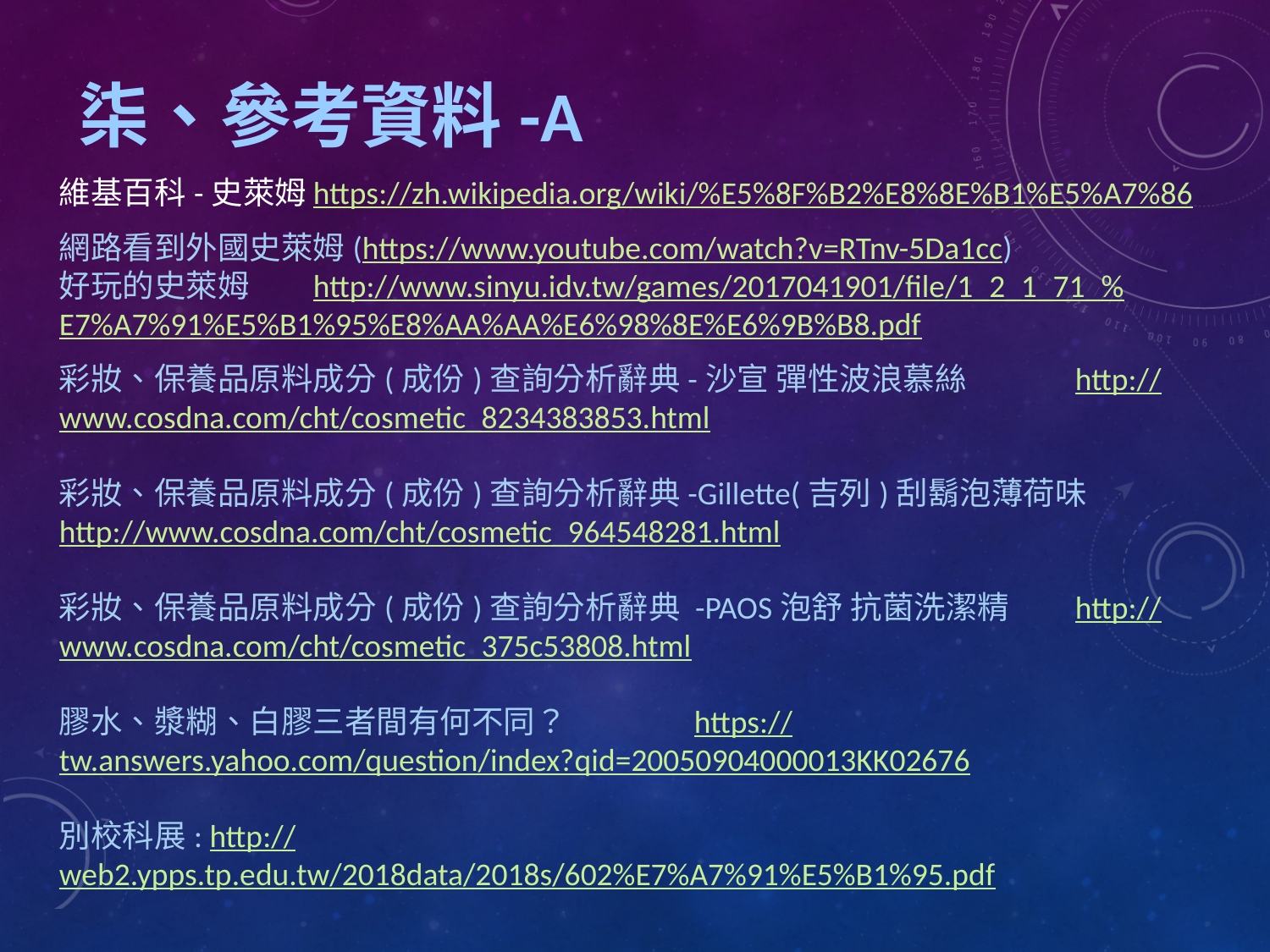

# 柒、參考資料-A
維基百科-史萊姆	https://zh.wikipedia.org/wiki/%E5%8F%B2%E8%8E%B1%E5%A7%86

網路看到外國史萊姆(https://www.youtube.com/watch?v=RTnv-5Da1cc)
好玩的史萊姆	http://www.sinyu.idv.tw/games/2017041901/file/1_2_1_71_%E7%A7%91%E5%B1%95%E8%AA%AA%E6%98%8E%E6%9B%B8.pdf

彩妝、保養品原料成分(成份)查詢分析辭典-沙宣 彈性波浪慕絲	http://www.cosdna.com/cht/cosmetic_8234383853.html

彩妝、保養品原料成分(成份)查詢分析辭典-Gillette(吉列)刮鬍泡薄荷味	http://www.cosdna.com/cht/cosmetic_964548281.html

彩妝、保養品原料成分(成份)查詢分析辭典 -PAOS泡舒 抗菌洗潔精	http://www.cosdna.com/cht/cosmetic_375c53808.html

膠水、漿糊、白膠三者間有何不同？	https://tw.answers.yahoo.com/question/index?qid=20050904000013KK02676

別校科展: http://web2.ypps.tp.edu.tw/2018data/2018s/602%E7%A7%91%E5%B1%95.pdf